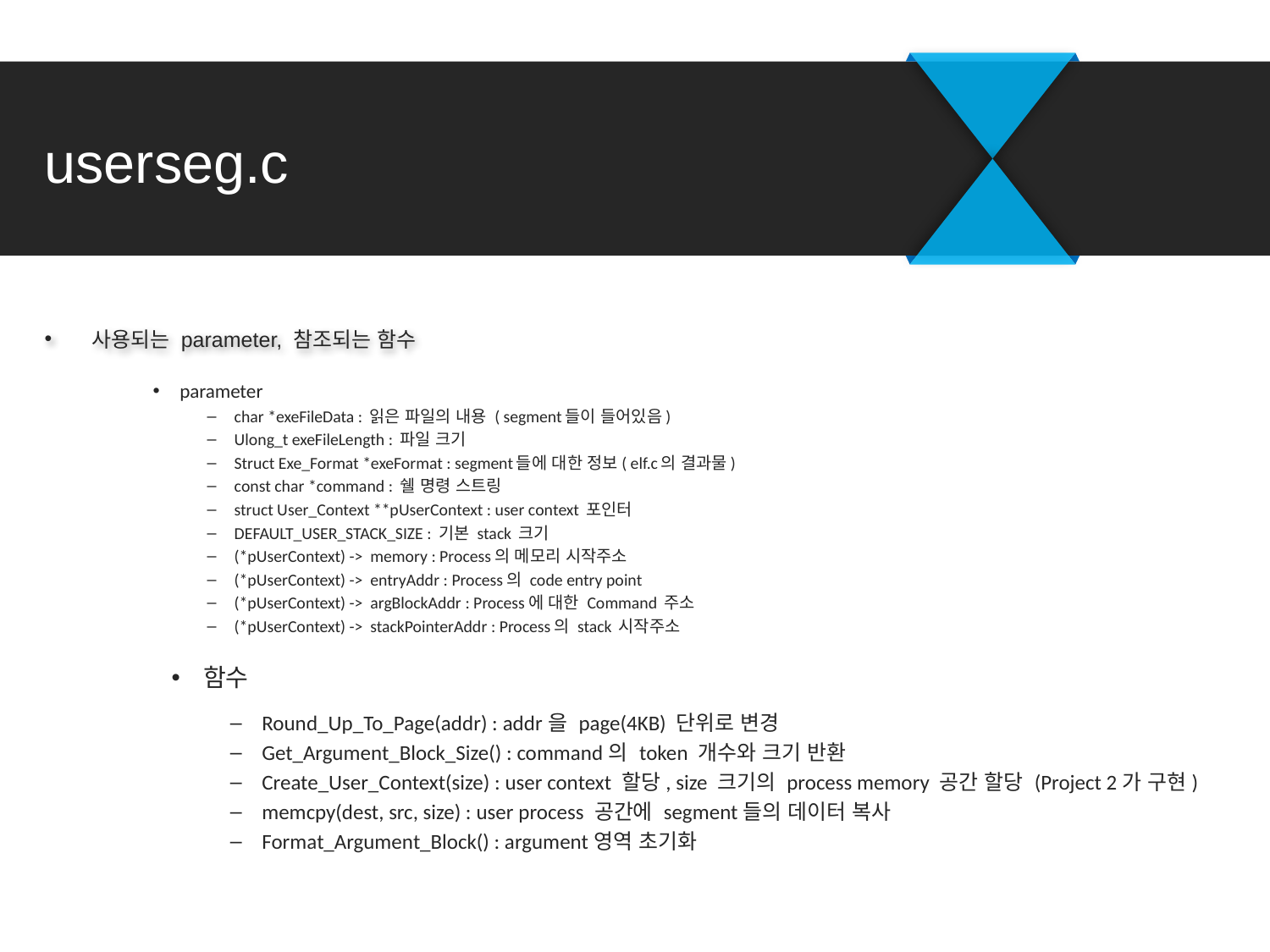

# userseg.c
사용되는 parameter, 참조되는 함수
parameter
char *exeFileData : 읽은 파일의 내용 ( segment들이 들어있음)
Ulong_t exeFileLength : 파일 크기
Struct Exe_Format *exeFormat : segment들에 대한 정보( elf.c의 결과물)
const char *command : 쉘 명령 스트링
struct User_Context **pUserContext : user context 포인터
DEFAULT_USER_STACK_SIZE : 기본 stack 크기
(*pUserContext) ->  memory : Process의 메모리 시작주소
(*pUserContext) ->  entryAddr : Process의 code entry point
(*pUserContext) ->  argBlockAddr : Process에 대한 Command 주소
(*pUserContext) ->  stackPointerAddr : Process의 stack 시작주소
함수
Round_Up_To_Page(addr) : addr을 page(4KB) 단위로 변경
Get_Argument_Block_Size() : command의 token 개수와 크기 반환
Create_User_Context(size) : user context 할당, size 크기의 process memory 공간 할당 (Project 2가 구현)
memcpy(dest, src, size) : user process 공간에 segment들의 데이터 복사
Format_Argument_Block() : argument영역 초기화